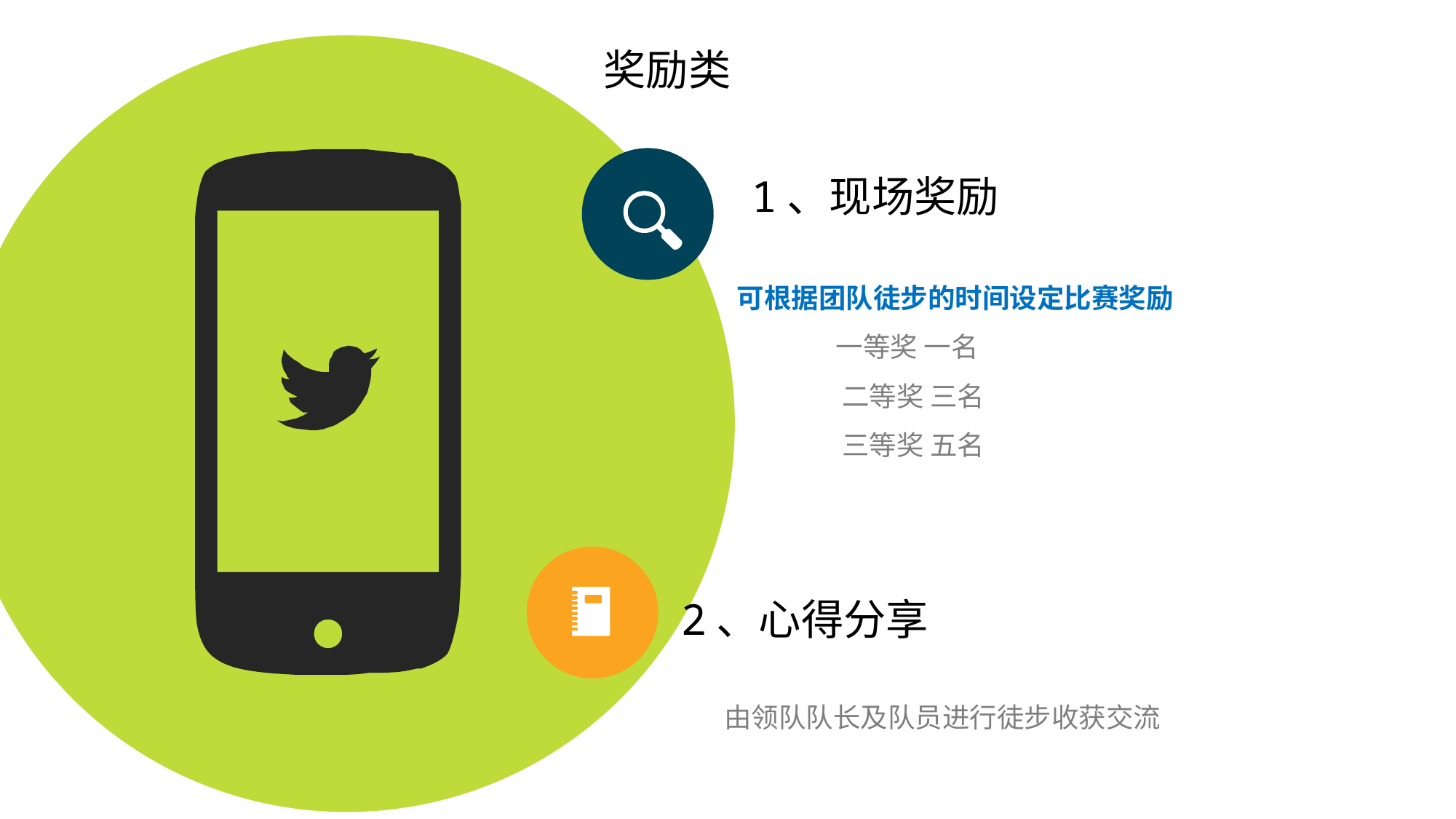

奖励类

1、现场奖励

 可根据团队徒步的时间设定比赛奖励
                 一等奖 一名
                  二等奖 三名
                  三等奖 五名

2、心得分享
由领队队长及队员进行徒步收获交流